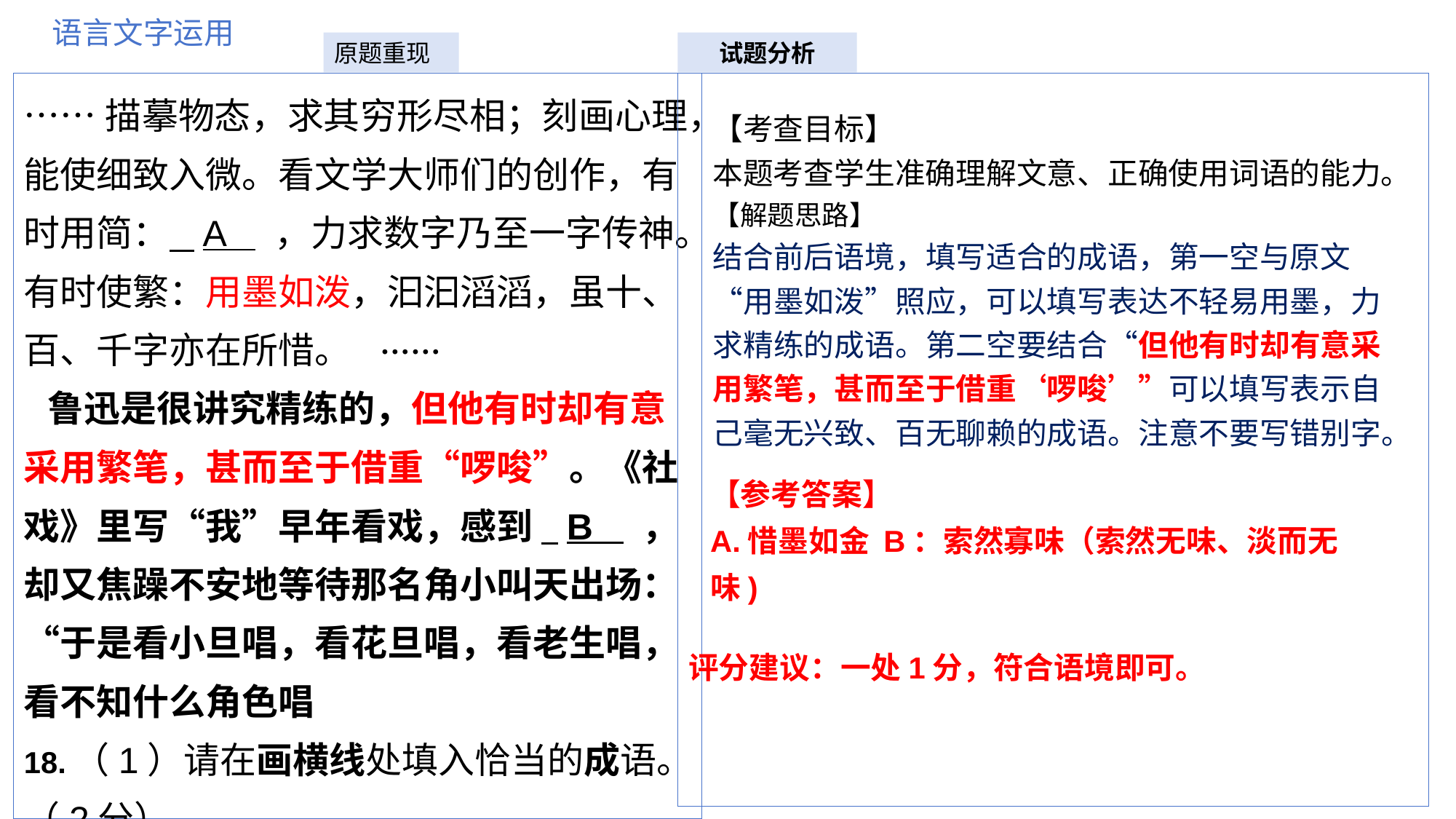

语言文字运用
原题重现
试题分析
……描摹物态，求其穷形尽相；刻画心理，能使细致入微。看文学大师们的创作，有时用简：   A    ，力求数字乃至一字传神。有时使繁：用墨如泼，汩汩滔滔，虽十、百、千字亦在所惜。    ……
  鲁迅是很讲究精练的，但他有时却有意采用繁笔，甚而至于借重“啰唆”。《社戏》里写“我”早年看戏，感到   B    ，却又焦躁不安地等待那名角小叫天出场：“于是看小旦唱，看花旦唱，看老生唱，看不知什么角色唱
18.（1）请在画横线处填入恰当的成语。（2分）

评分建议：一处1分，符合语境即可。
【考查目标】
本题考查学生准确理解文意、正确使用词语的能力。
【解题思路】
结合前后语境，填写适合的成语，第一空与原文
“用墨如泼”照应，可以填写表达不轻易用墨，力求精练的成语。第二空要结合“但他有时却有意采用繁笔，甚而至于借重‘啰唆’”可以填写表示自己毫无兴致、百无聊赖的成语。注意不要写错别字。

【参考答案】
A.惜墨如金 B：索然寡味（索然无味、淡而无味)